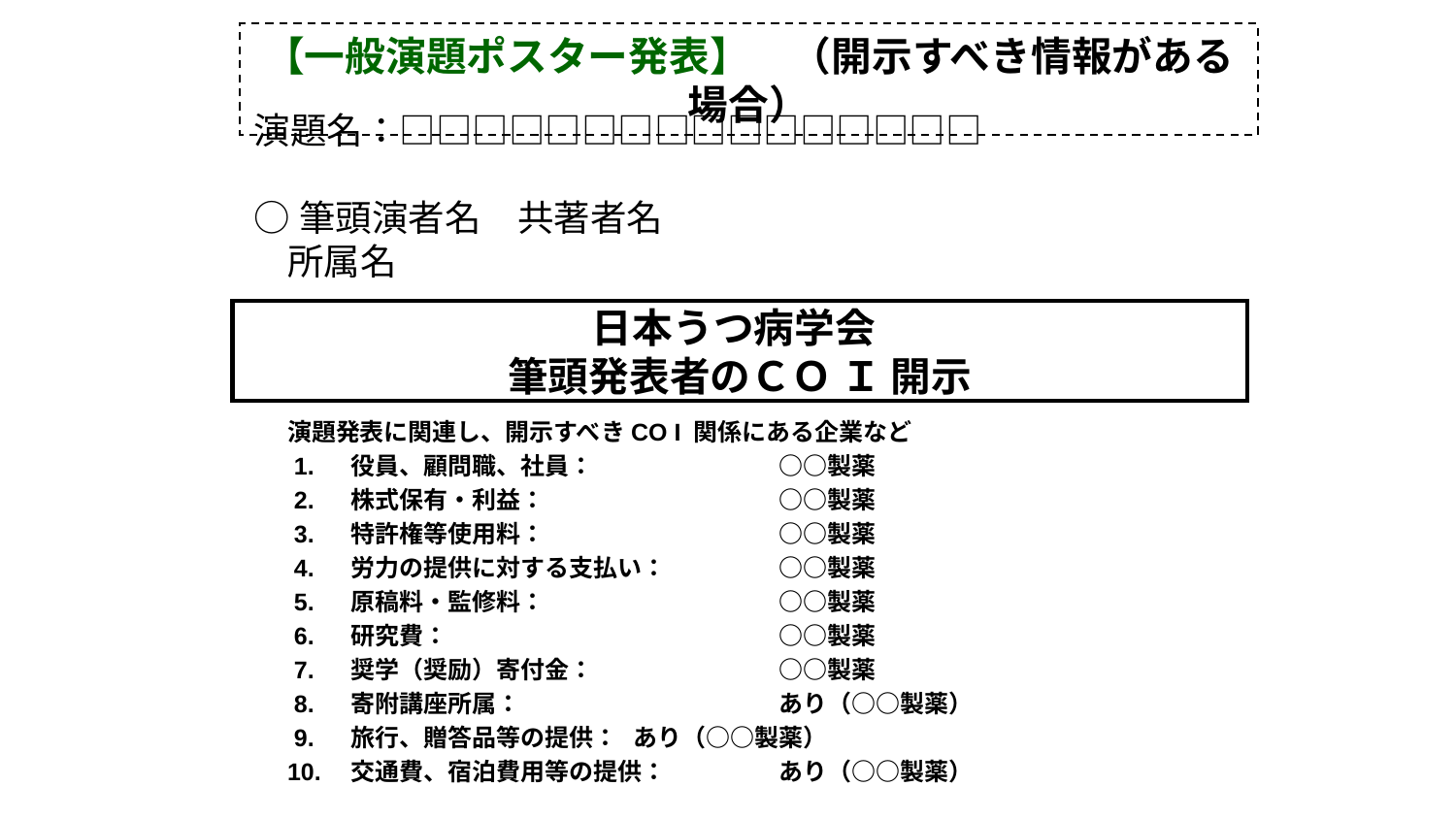

【一般演題ポスター発表】　（開示すべき情報がある場合）
演題名：□□□□□□□□□□□□□□□□

○筆頭演者名　共著者名
   所属名

  日本うつ病学会
筆頭発表者のＣＯ Ｉ 開示
演題発表に関連し、開示すべきCO I 関係にある企業など
 1. 　役員、顧問職、社員：　		○○製薬
 2. 　株式保有・利益：		○○製薬
 3. 　特許権等使用料：		○○製薬
 4. 　労力の提供に対する支払い：	○○製薬
 5. 　原稿料・監修料：		○○製薬
 6. 　研究費：			○○製薬
 7. 　奨学（奨励）寄付金：		○○製薬
 8. 　寄附講座所属：		あり（○○製薬）
 9. 　旅行、贈答品等の提供：	あり（○○製薬）
10.　交通費、宿泊費用等の提供：	あり（○○製薬）